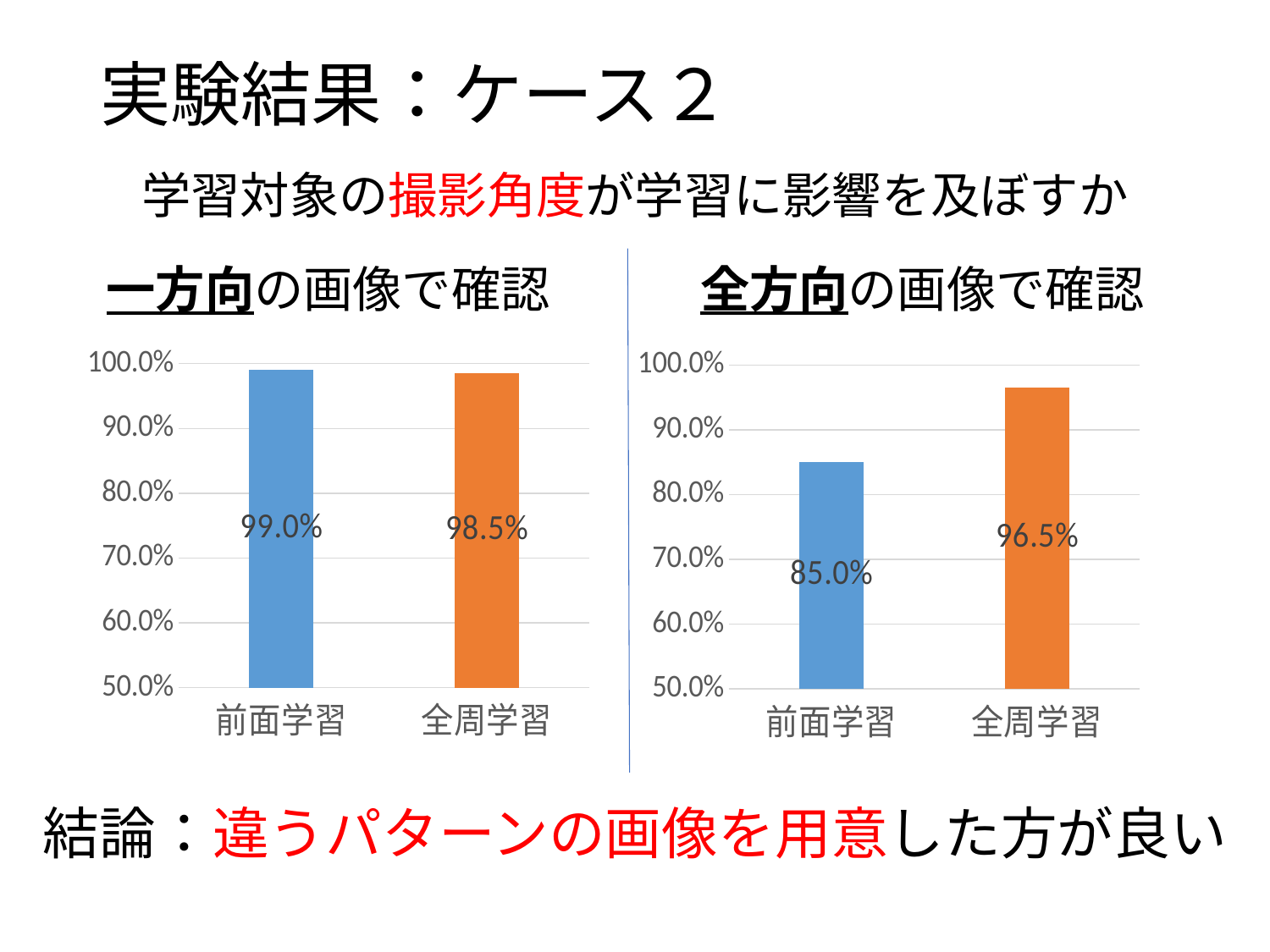

# 実験結果：ケース２

学習対象の撮影角度が学習に影響を及ぼすか
一方向の画像で確認
全方向の画像で確認

### Chart

| Category | 入力 |
|---|---|
| 前面学習 | 0.99 |
| 全周学習 | 0.985 |

### Chart

| Category | 入力 |
|---|---|
| 前面学習 | 0.85 |
| 全周学習 | 0.965 |
結論：違うパターンの画像を用意した方が良い